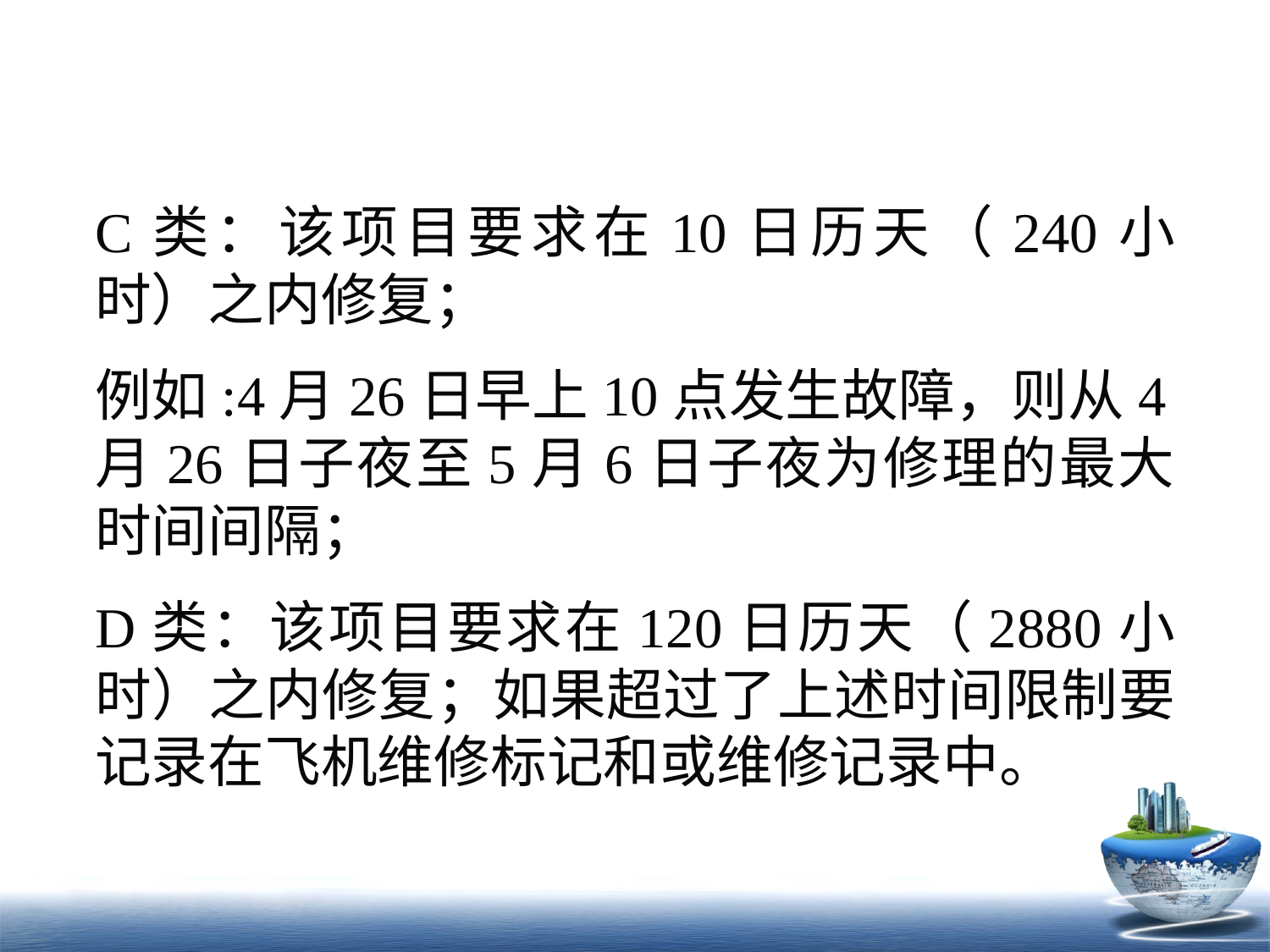

C类：该项目要求在10日历天（240小时）之内修复；
例如:4月26日早上10点发生故障，则从4月26日子夜至5月6日子夜为修理的最大时间间隔；
D类：该项目要求在120日历天（2880小时）之内修复；如果超过了上述时间限制要记录在飞机维修标记和或维修记录中。